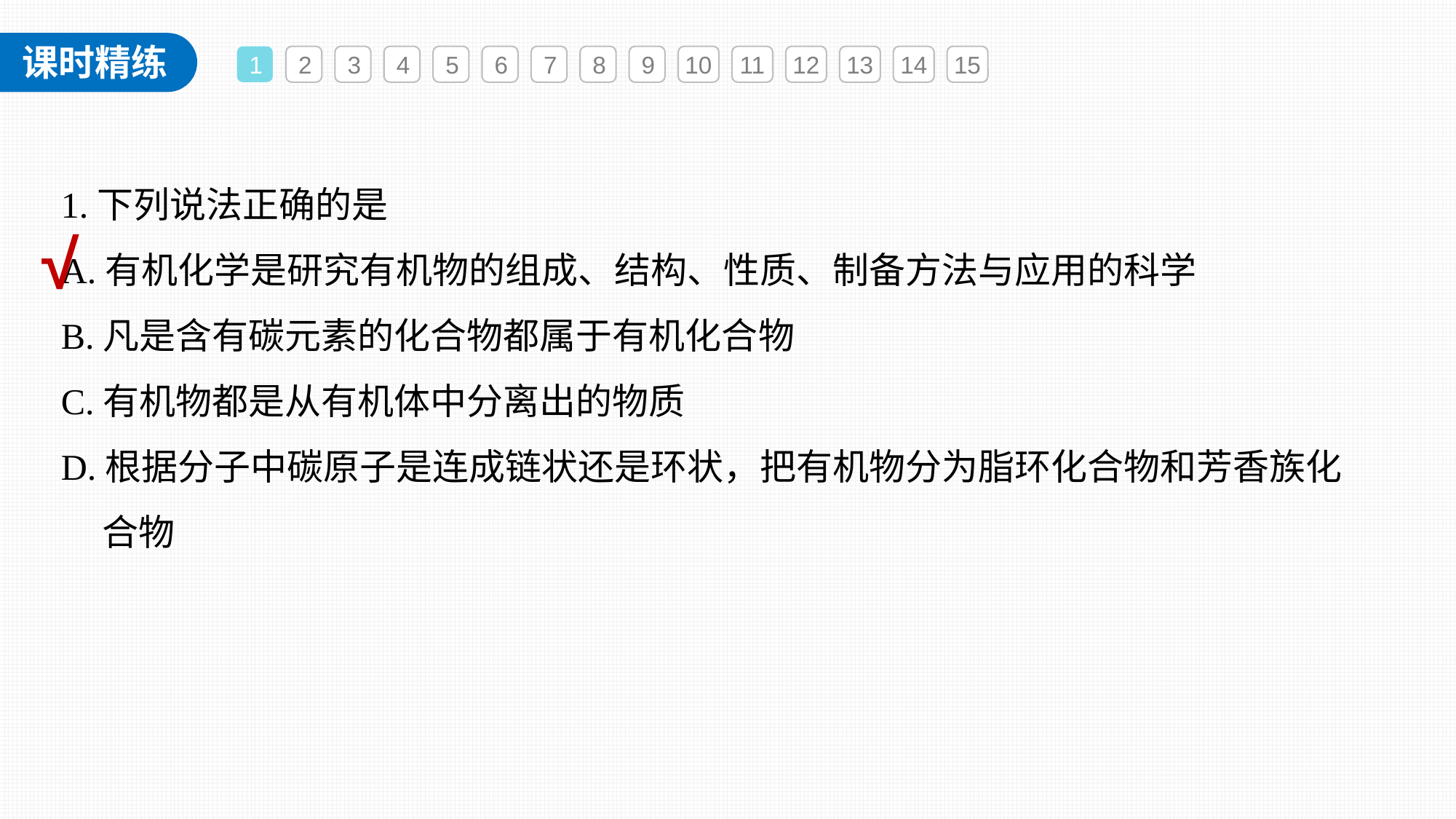

1
2
3
4
5
6
7
8
9
10
11
12
13
14
15
1.下列说法正确的是
A.有机化学是研究有机物的组成、结构、性质、制备方法与应用的科学
B.凡是含有碳元素的化合物都属于有机化合物
C.有机物都是从有机体中分离出的物质
D.根据分子中碳原子是连成链状还是环状，把有机物分为脂环化合物和芳香族化
    合物
√